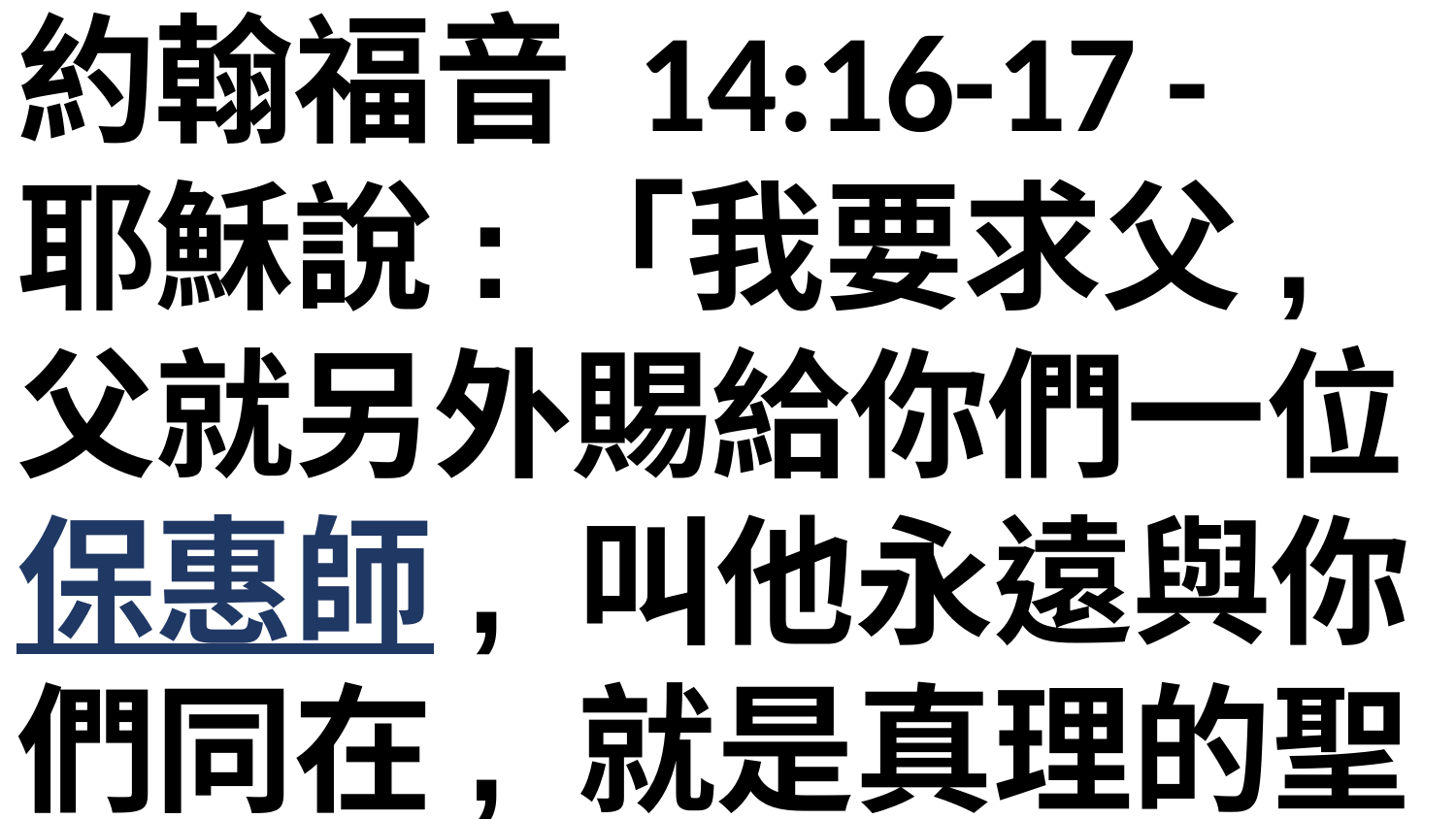

約翰福音 14:16-17 -
耶穌說:「我要求父, 父就另外賜給你們一位保惠師, 叫他永遠與你們同在, 就是真理的聖靈,

乃世人不能接受的，因為不見他，也不認識他。你們卻認識他，因他常與你們同在，也要在你們裡面。